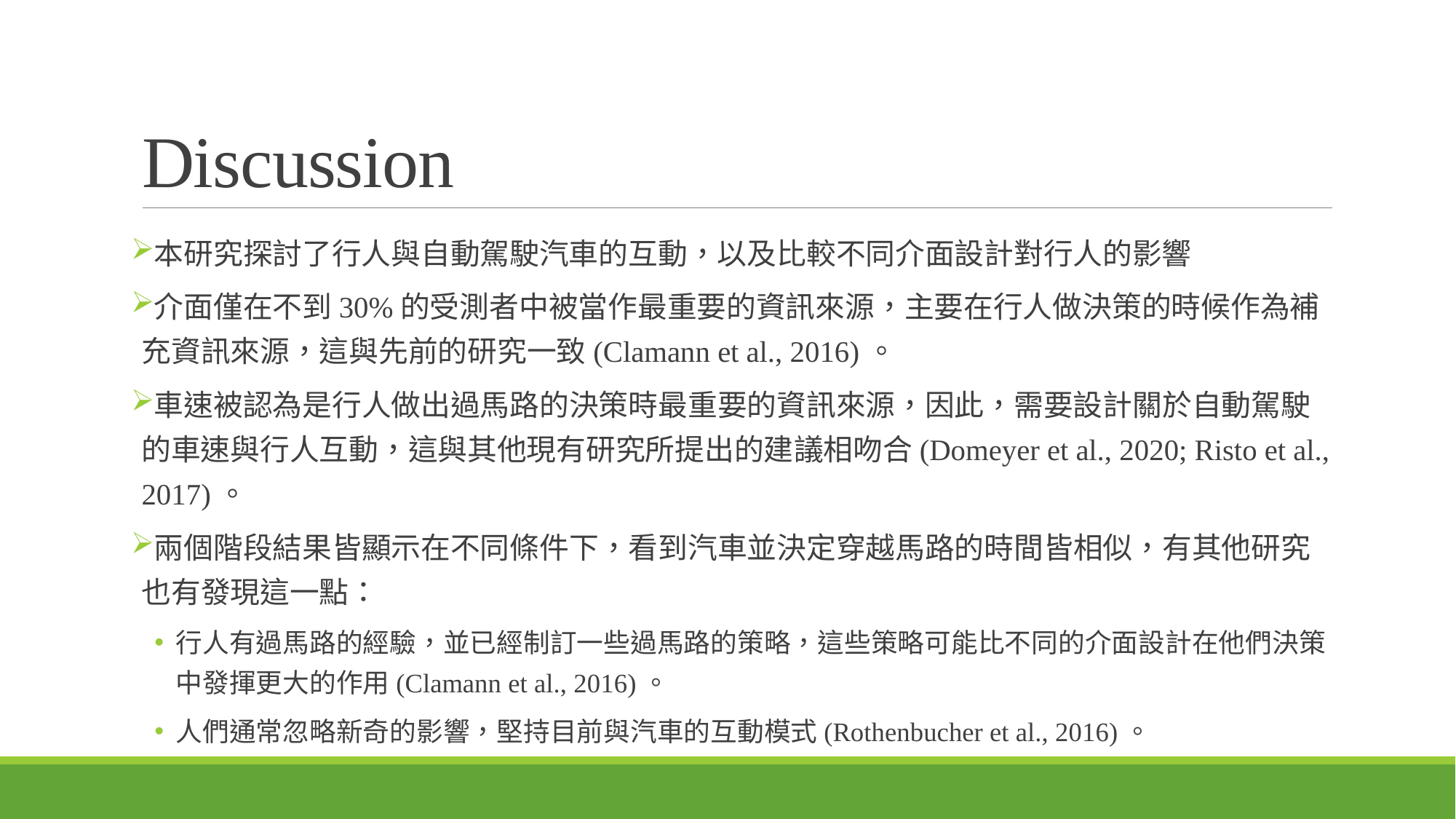

# Discussion
本研究探討了行人與自動駕駛汽車的互動，以及比較不同介面設計對行人的影響
介面僅在不到30%的受測者中被當作最重要的資訊來源，主要在行人做決策的時候作為補充資訊來源，這與先前的研究一致(Clamann et al., 2016)。
車速被認為是行人做出過馬路的決策時最重要的資訊來源，因此，需要設計關於自動駕駛的車速與行人互動，這與其他現有研究所提出的建議相吻合(Domeyer et al., 2020; Risto et al., 2017)。
兩個階段結果皆顯示在不同條件下，看到汽車並決定穿越馬路的時間皆相似，有其他研究也有發現這一點：
行人有過馬路的經驗，並已經制訂一些過馬路的策略，這些策略可能比不同的介面設計在他們決策中發揮更大的作用(Clamann et al., 2016)。
人們通常忽略新奇的影響，堅持目前與汽車的互動模式(Rothenbucher et al., 2016)。